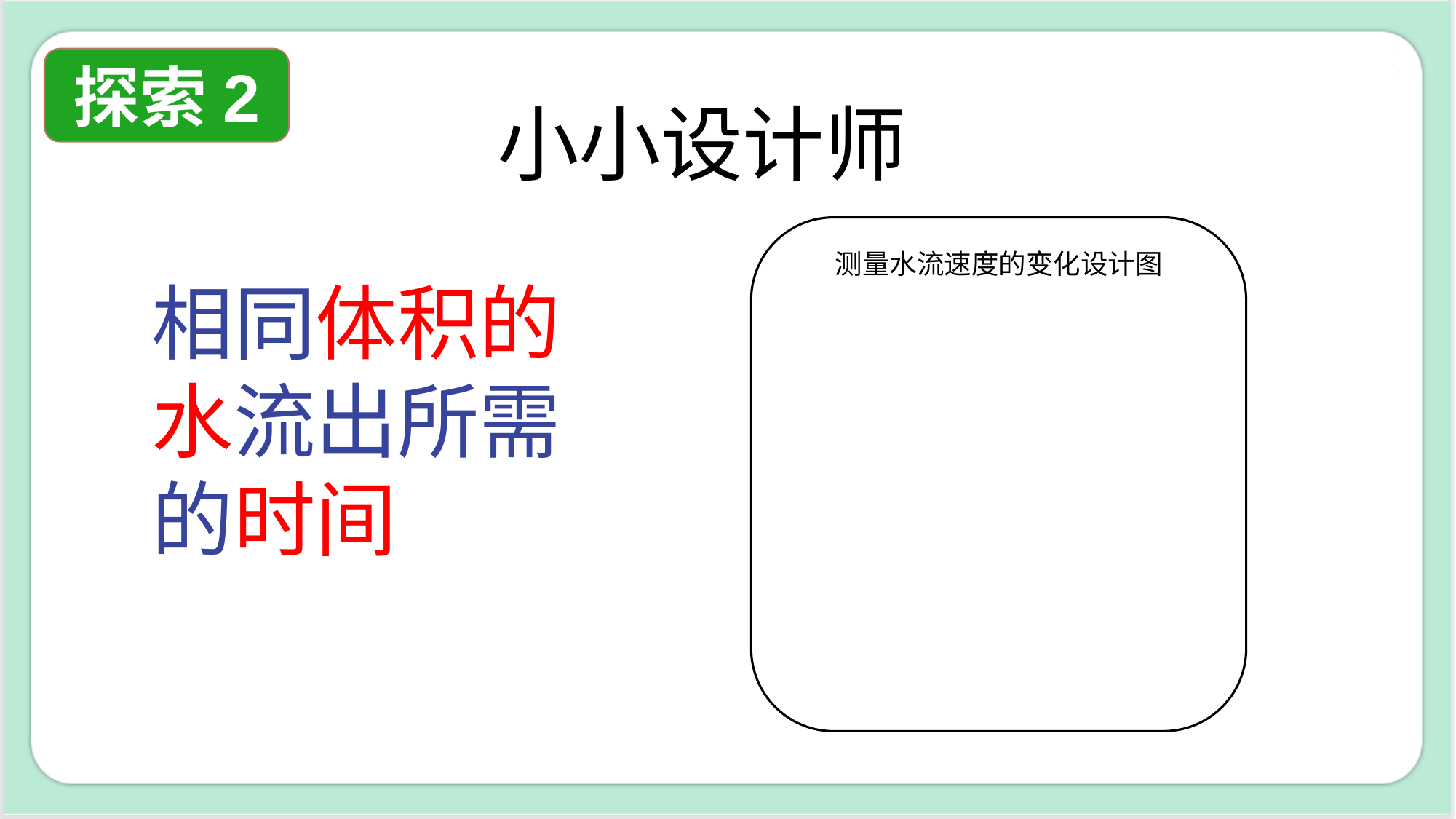

探索2
小小设计师

测量水流速度的变化设计图
相同体积的水流出所需的时间